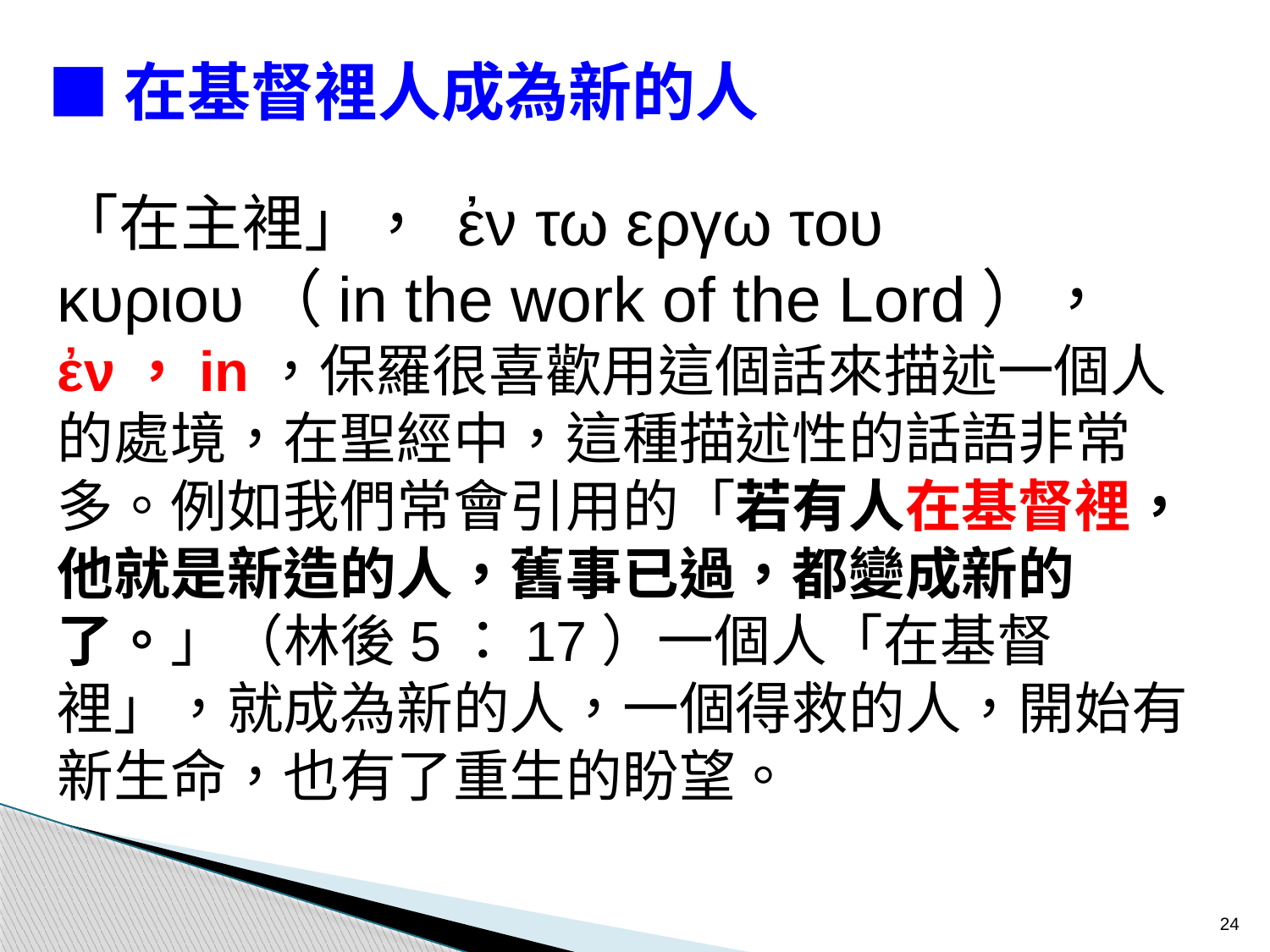

■在基督裡人成為新的人
「在主裡」， ἐν τω εργω του κυριου（in the work of the Lord）， ἐν，in，保羅很喜歡用這個話來描述一個人的處境，在聖經中，這種描述性的話語非常多。例如我們常會引用的「若有人在基督裡，他就是新造的人，舊事已過，都變成新的了。」（林後5：17）一個人「在基督裡」，就成為新的人，一個得救的人，開始有新生命，也有了重生的盼望。
24